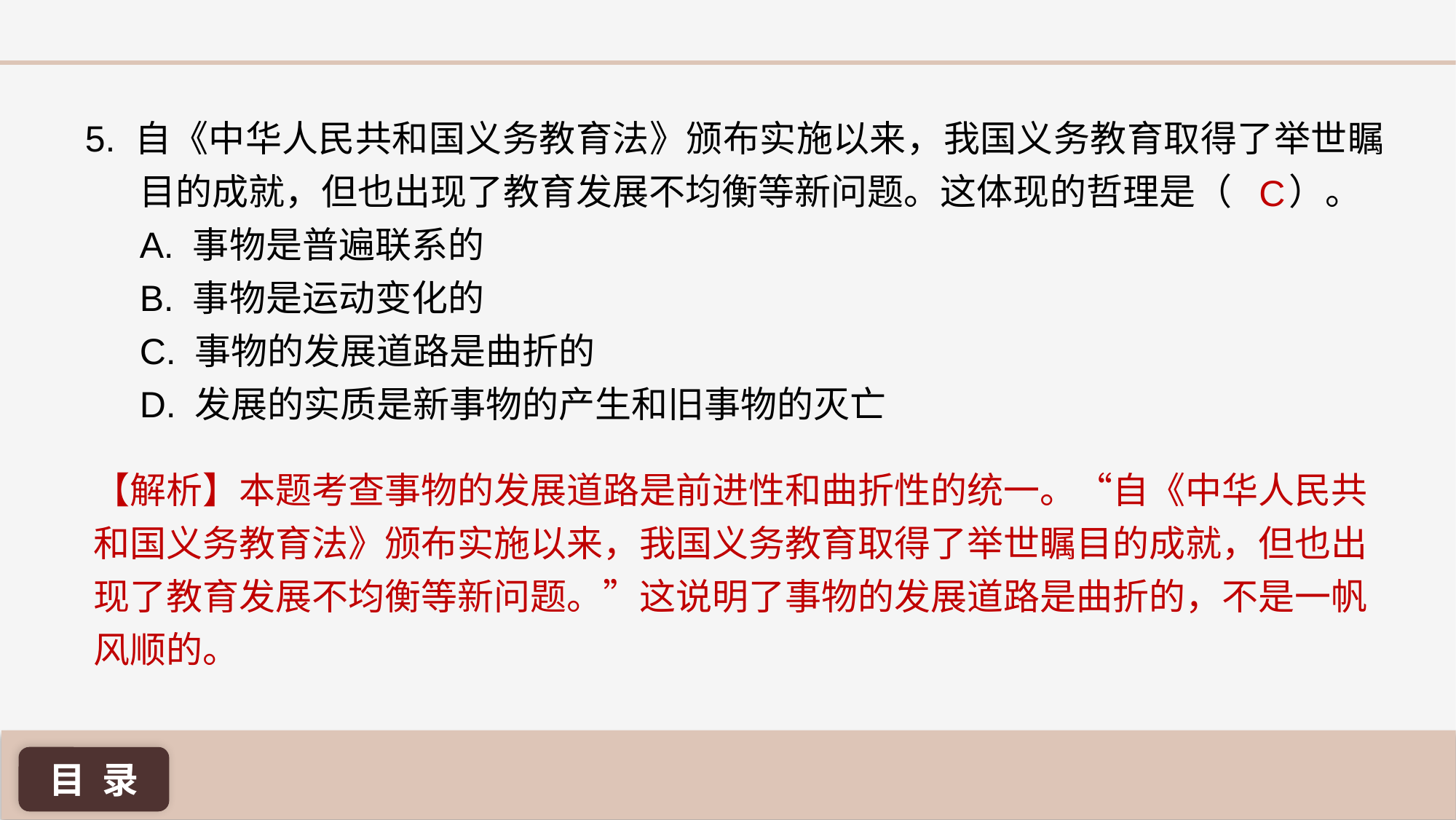

5. 自《中华人民共和国义务教育法》颁布实施以来，我国义务教育取得了举世瞩目的成就，但也出现了教育发展不均衡等新问题。这体现的哲理是（       ）。
A. 事物是普遍联系的
B. 事物是运动变化的
C. 事物的发展道路是曲折的
D. 发展的实质是新事物的产生和旧事物的灭亡
C
【解析】本题考查事物的发展道路是前进性和曲折性的统一。“自《中华人民共和国义务教育法》颁布实施以来，我国义务教育取得了举世瞩目的成就，但也出现了教育发展不均衡等新问题。”这说明了事物的发展道路是曲折的，不是一帆风顺的。